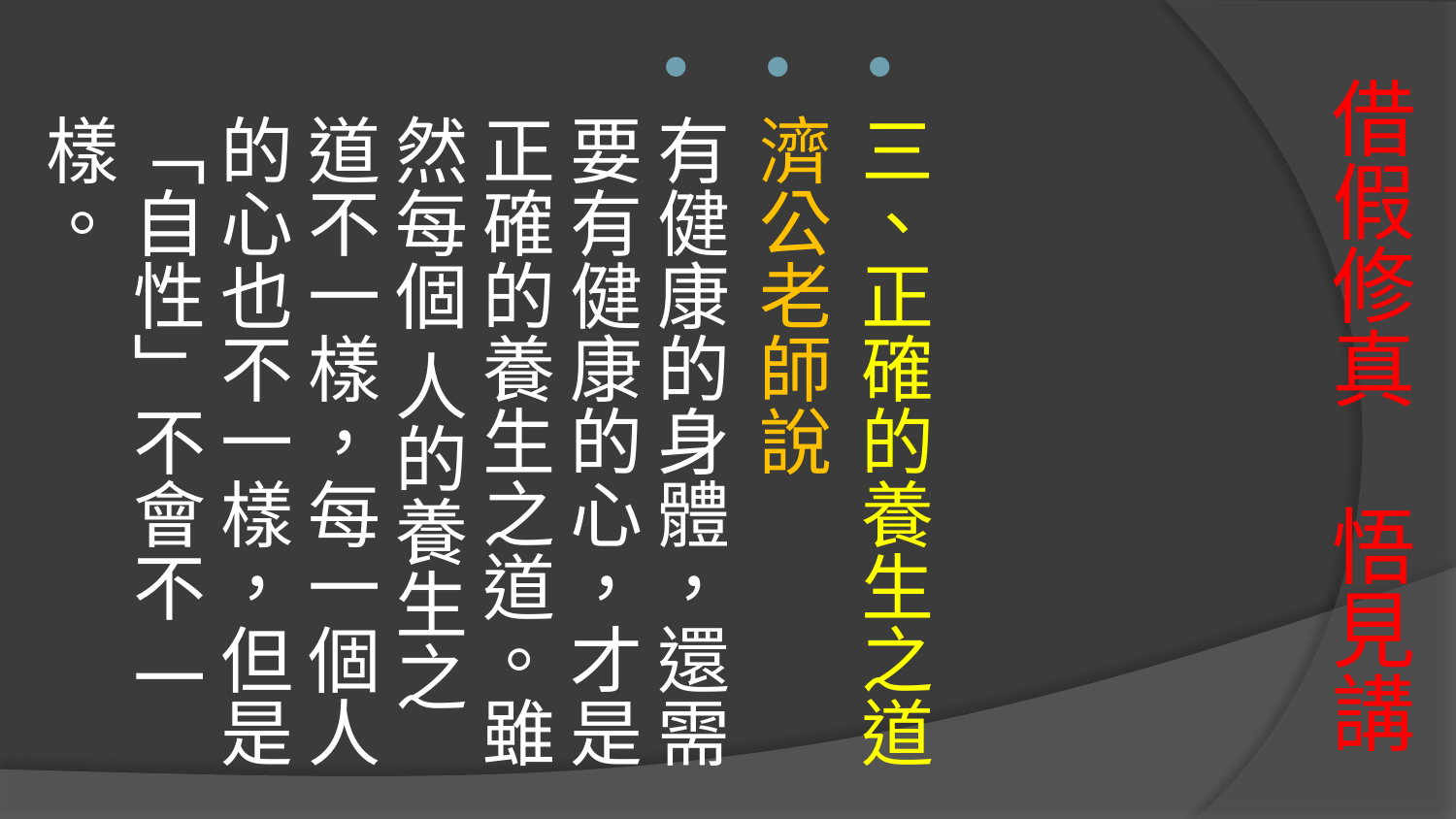

三、正確的養生之道
濟公老師說
有健康的身體，還需要有健康的心，才是正確的養生之道。雖然每個 人的養生之道不一樣，每一個人的心也不一樣，但是「自性」不會不 一樣。
# 借假修真     悟見講